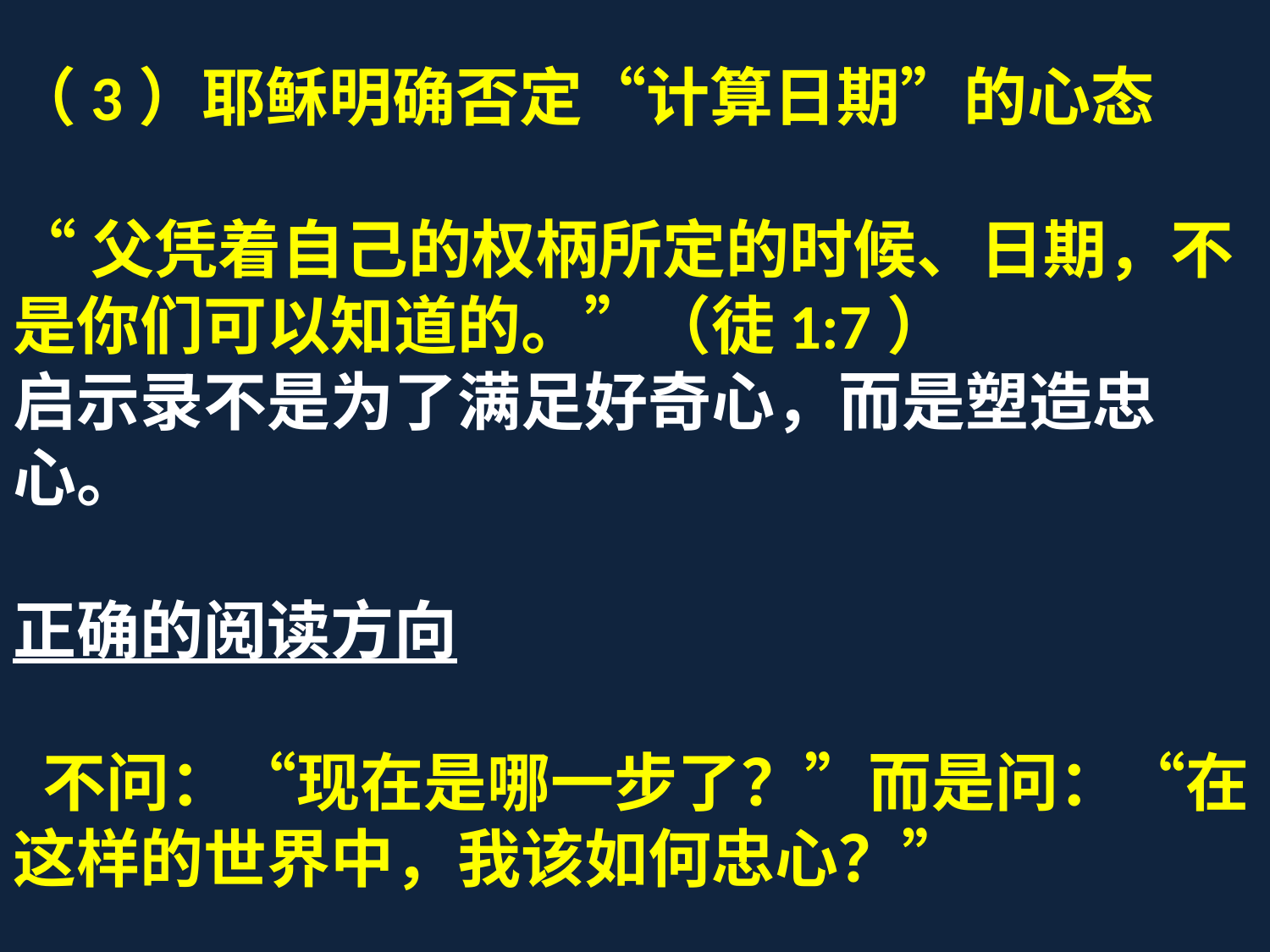

（3）耶稣明确否定“计算日期”的心态

“父凭着自己的权柄所定的时候、日期，不是你们可以知道的。”（徒1:7）
启示录不是为了满足好奇心，而是塑造忠心。

正确的阅读方向

 不问：“现在是哪一步了？”而是问：“在这样的世界中，我该如何忠心？”